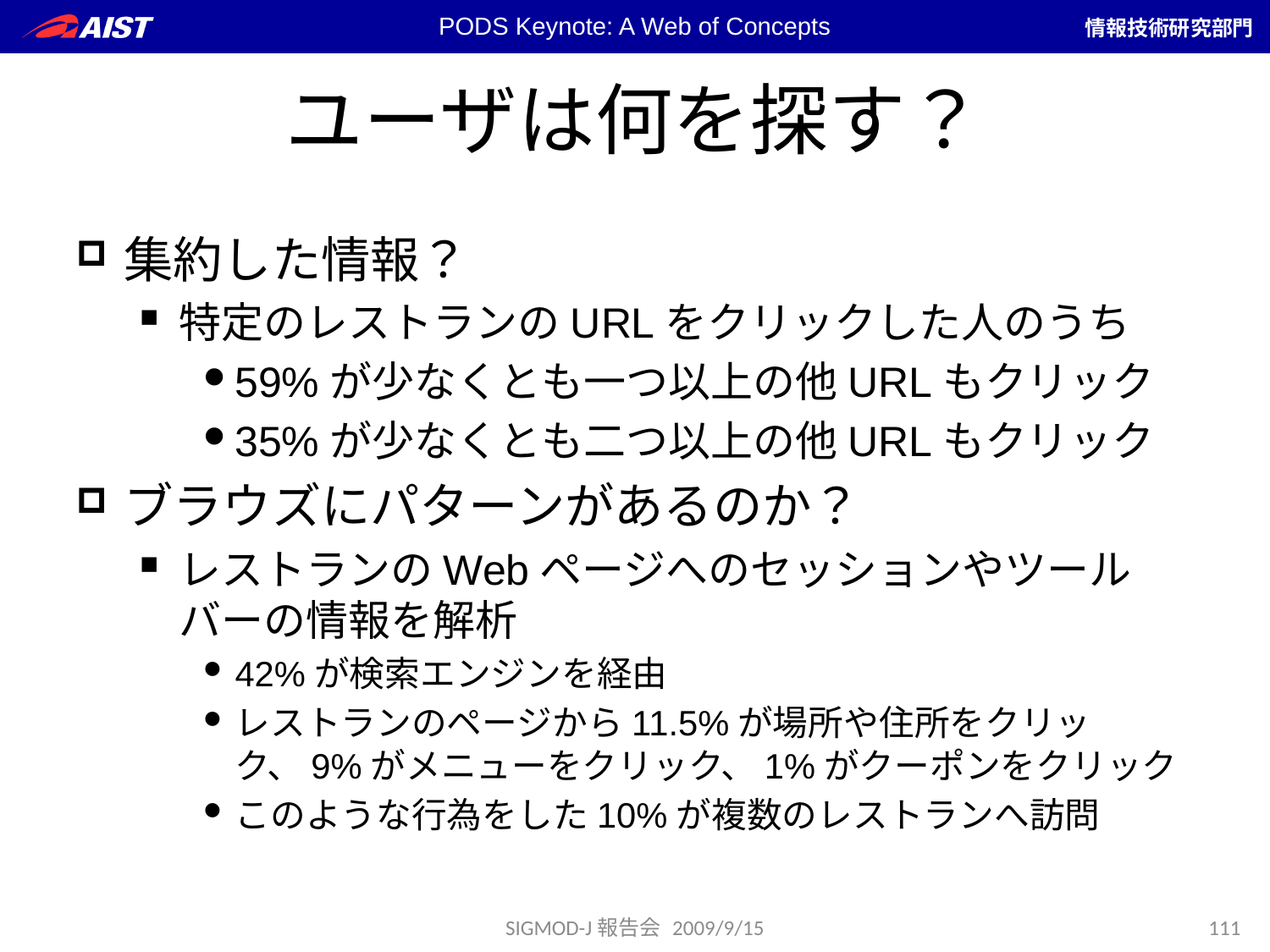

PODS Keynote: A Web of Concepts
# ユーザは何を探す？
集約した情報？
特定のレストランのURLをクリックした人のうち
59%が少なくとも一つ以上の他URLもクリック
35%が少なくとも二つ以上の他URLもクリック
ブラウズにパターンがあるのか？
レストランのWebページへのセッションやツールバーの情報を解析
42%が検索エンジンを経由
レストランのページから11.5%が場所や住所をクリック、9%がメニューをクリック、1%がクーポンをクリック
このような行為をした10%が複数のレストランへ訪問

SIGMOD-J報告会 2009/9/15
111